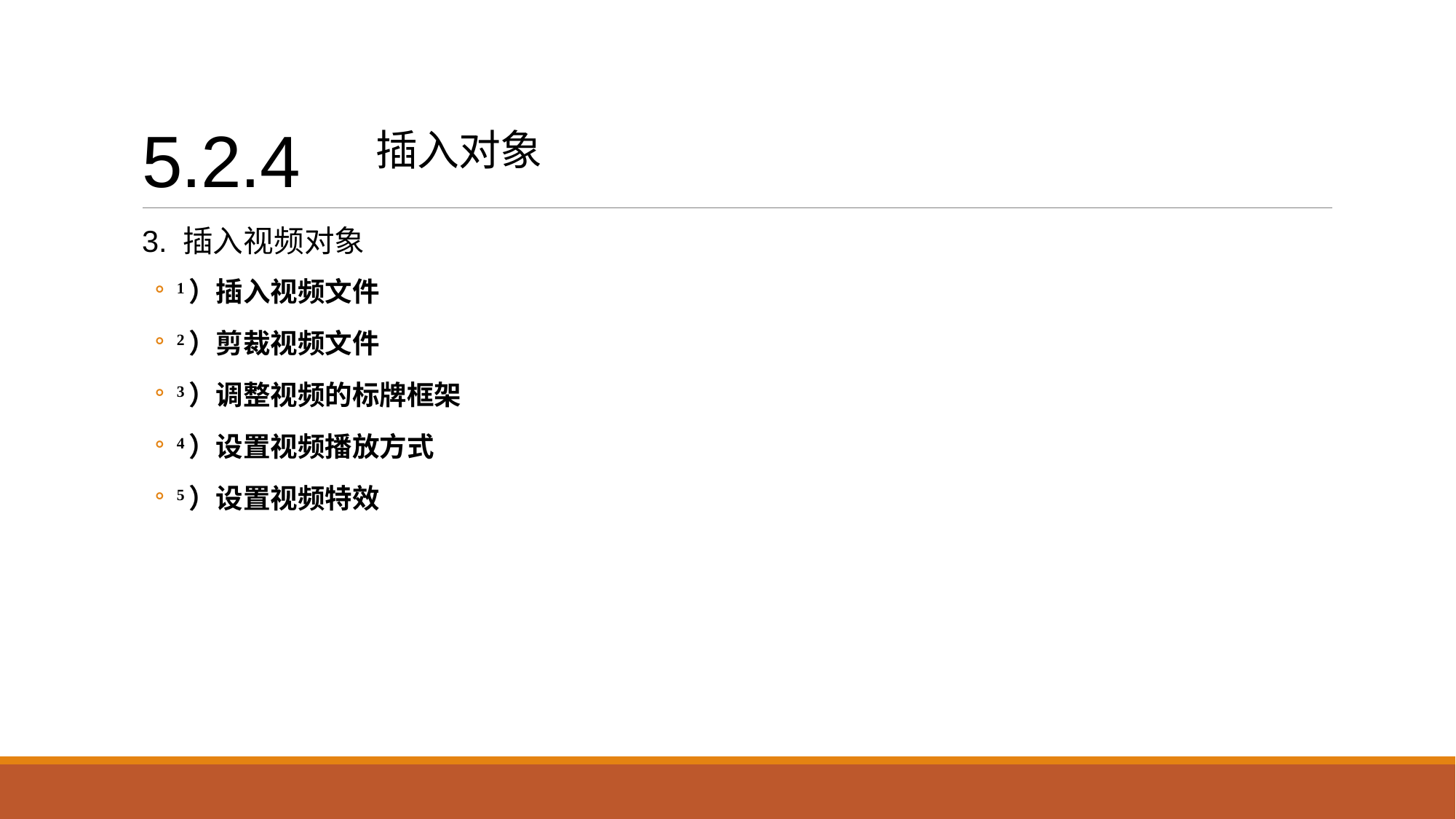

# 5.2.4   插入对象
3. 插入视频对象
1）插入视频文件
2）剪裁视频文件
3）调整视频的标牌框架
4）设置视频播放方式
5）设置视频特效